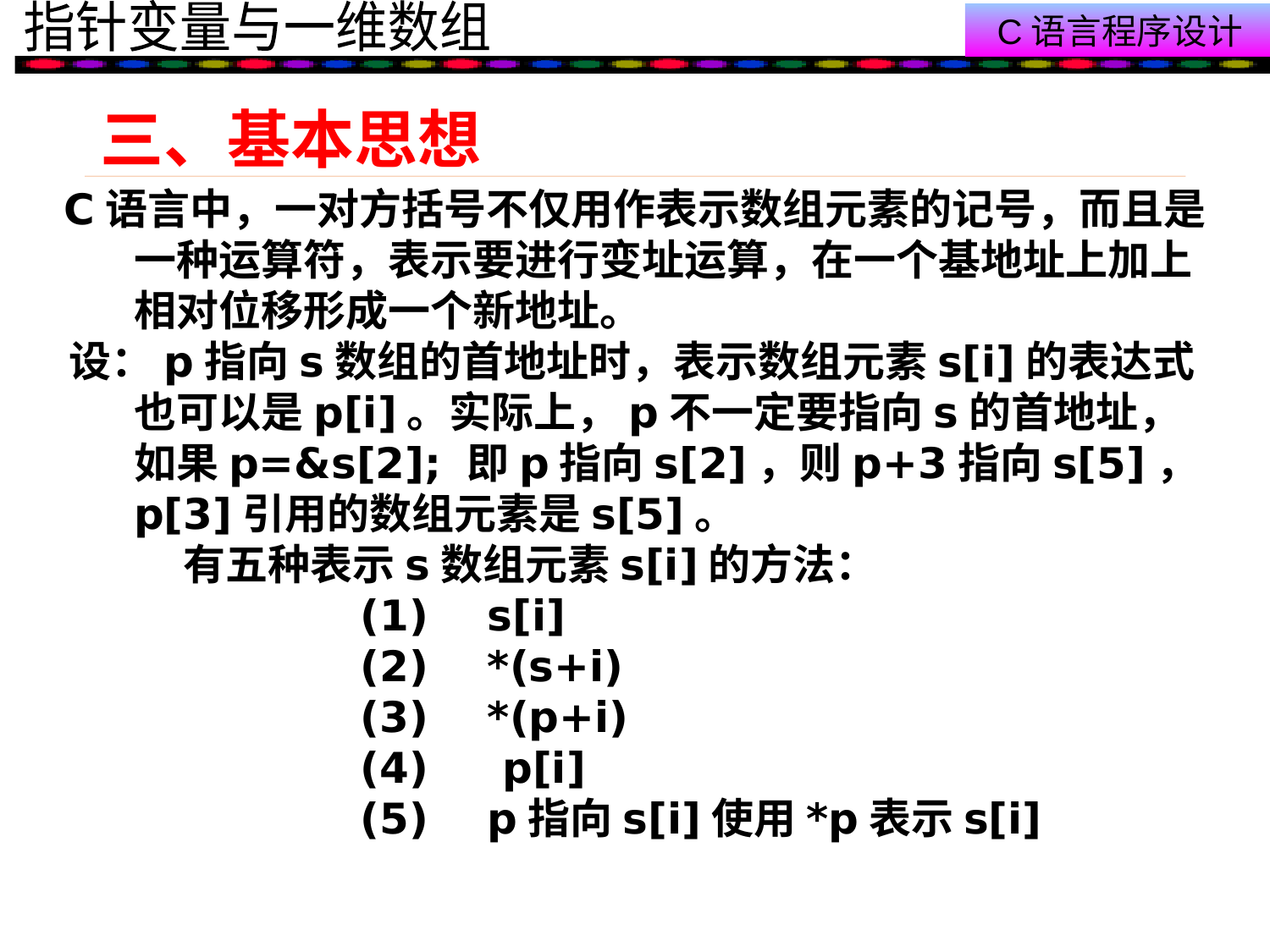

# 三、基本思想
 C语言中，一对方括号不仅用作表示数组元素的记号，而且是一种运算符，表示要进行变址运算，在一个基地址上加上相对位移形成一个新地址。
 设：p指向s数组的首地址时，表示数组元素s[i]的表达式也可以是p[i]。实际上，p不一定要指向s的首地址，如果p=&s[2]; 即p指向s[2]，则p+3指向s[5]，p[3]引用的数组元素是s[5]。
             有五种表示s数组元素s[i]的方法：
                     (1)    s[i]
                     (2)    *(s+i)
                     (3)    *(p+i)
                     (4)     p[i]
                     (5)    p指向s[i]使用*p表示s[i]